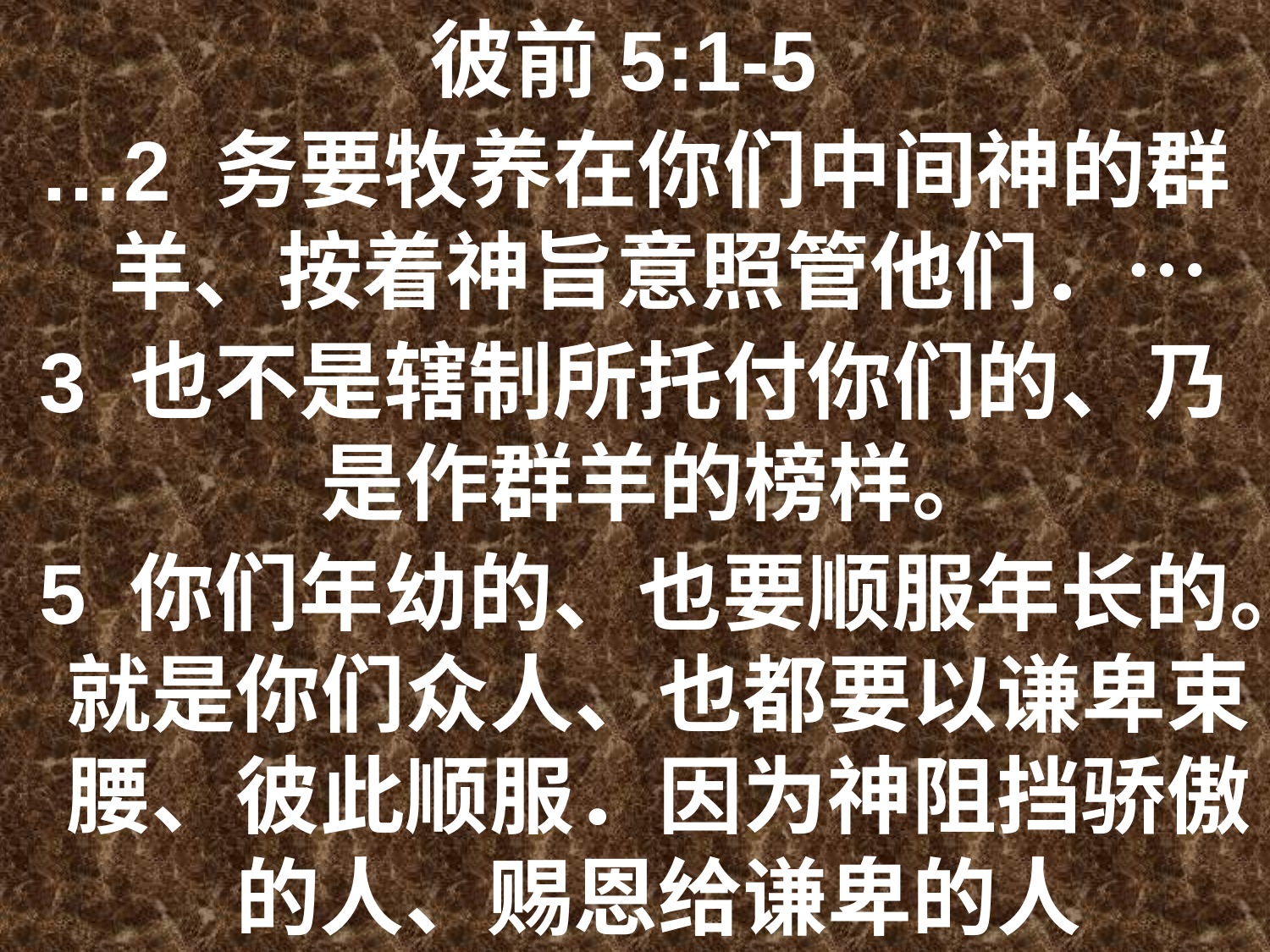

彼前5:1-5
…2 务要牧养在你们中间神的群羊、按着神旨意照管他们．…
3 也不是辖制所托付你们的、乃是作群羊的榜样。
5 你们年幼的、也要顺服年长的。就是你们众人、也都要以谦卑束腰、彼此顺服．因为神阻挡骄傲的人、赐恩给谦卑的人